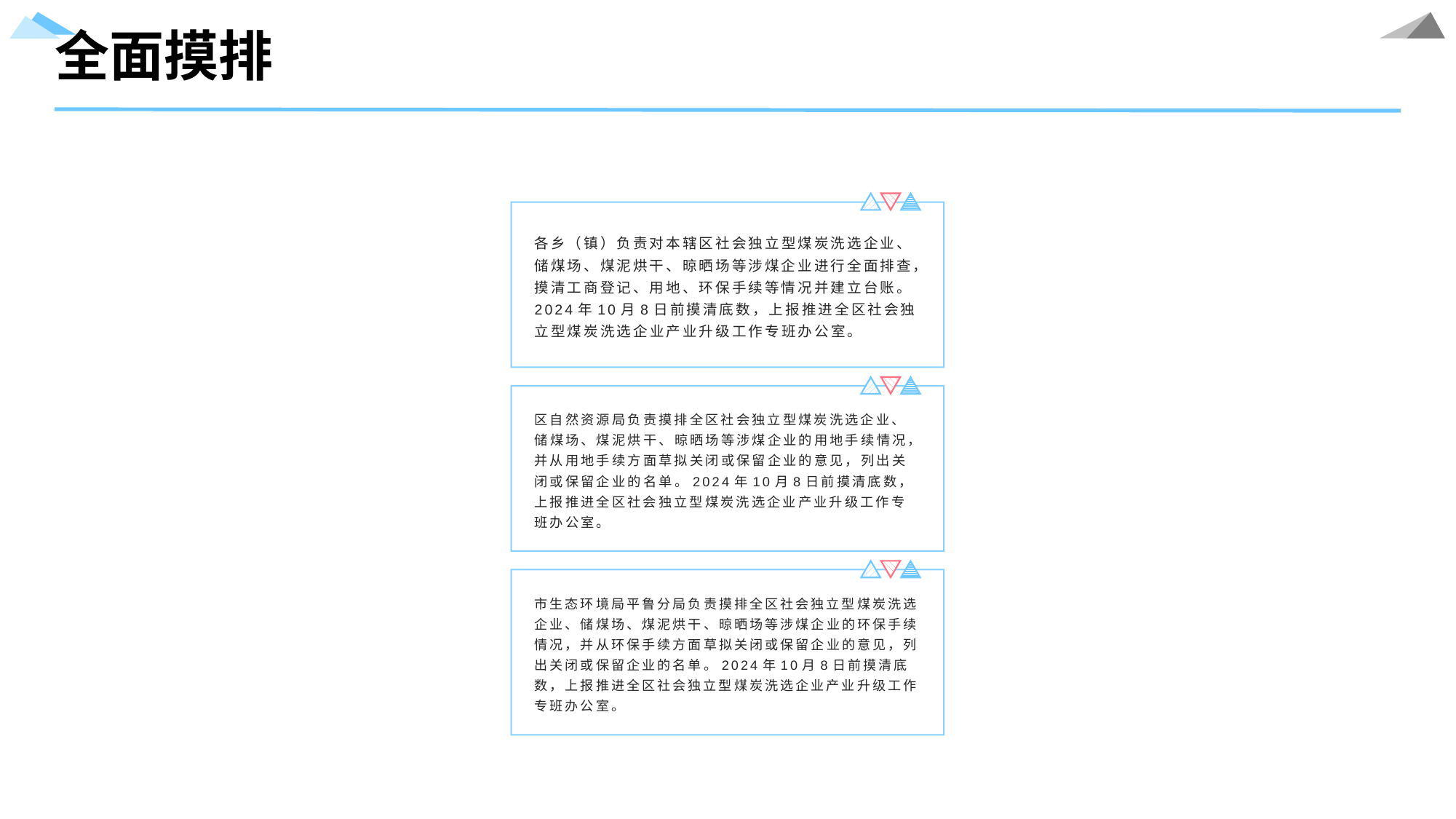

全面摸排

各乡（镇）负责对本辖区社会独立型煤炭洗选企业、储煤场、煤泥烘干、晾晒场等涉煤企业进行全面排查，摸清工商登记、用地、环保手续等情况并建立台账。2024年10月8日前摸清底数，上报推进全区社会独立型煤炭洗选企业产业升级工作专班办公室。

区自然资源局负责摸排全区社会独立型煤炭洗选企业、储煤场、煤泥烘干、晾晒场等涉煤企业的用地手续情况，并从用地手续方面草拟关闭或保留企业的意见，列出关闭或保留企业的名单。2024年10月8日前摸清底数，上报推进全区社会独立型煤炭洗选企业产业升级工作专班办公室。

市生态环境局平鲁分局负责摸排全区社会独立型煤炭洗选企业、储煤场、煤泥烘干、晾晒场等涉煤企业的环保手续情况，并从环保手续方面草拟关闭或保留企业的意见，列出关闭或保留企业的名单。2024年10月8日前摸清底数，上报推进全区社会独立型煤炭洗选企业产业升级工作专班办公室。